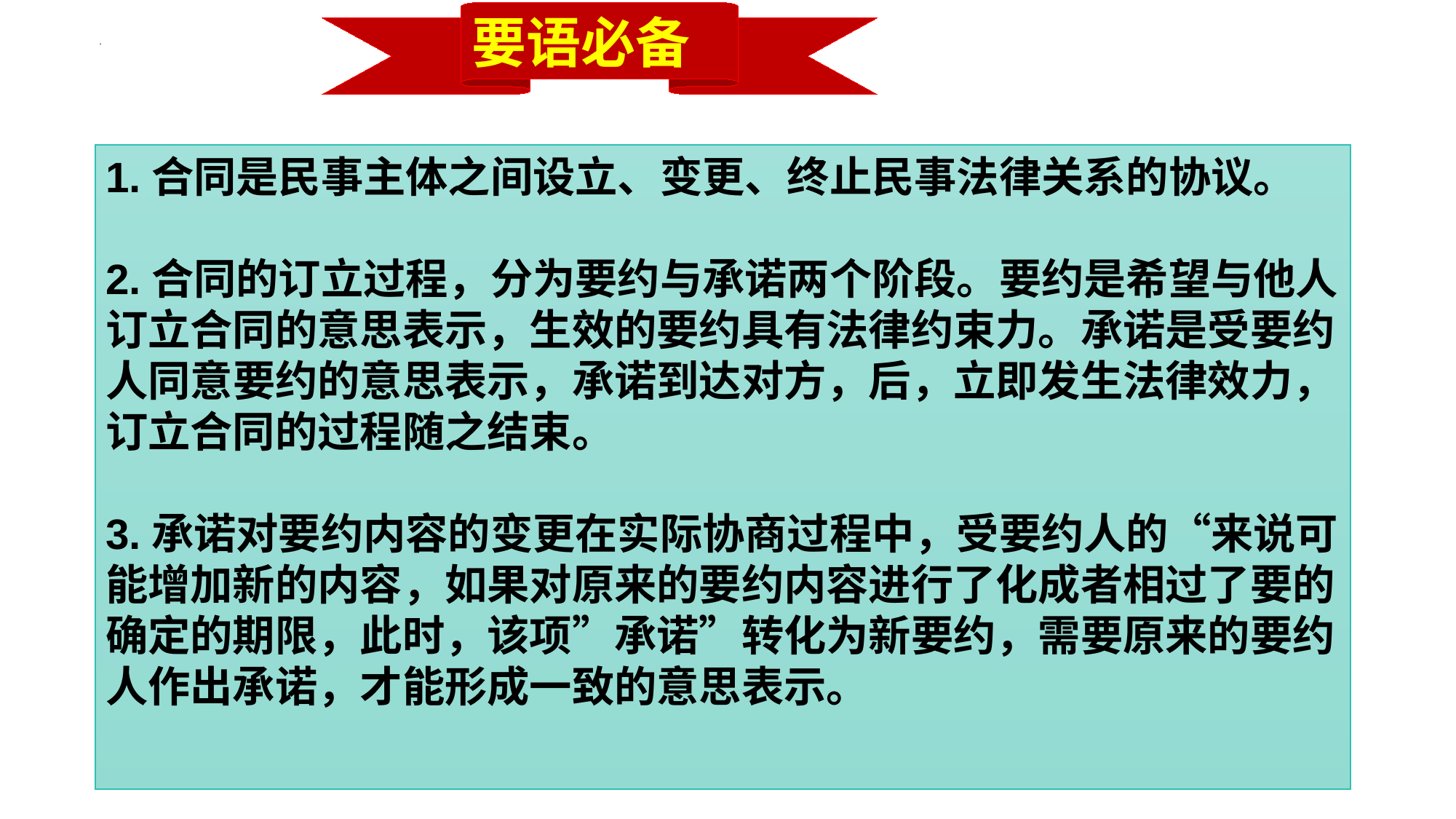

要语必备
1.合同是民事主体之间设立、变更、终止民事法律关系的协议。

2.合同的订立过程，分为要约与承诺两个阶段。要约是希望与他人订立合同的意思表示，生效的要约具有法律约束力。承诺是受要约人同意要约的意思表示，承诺到达对方，后，立即发生法律效力，订立合同的过程随之结束。

3.承诺对要约内容的变更在实际协商过程中，受要约人的“来说可能增加新的内容，如果对原来的要约内容进行了化成者相过了要的确定的期限，此时，该项”承诺”转化为新要约，需要原来的要约人作出承诺，才能形成一致的意思表示。